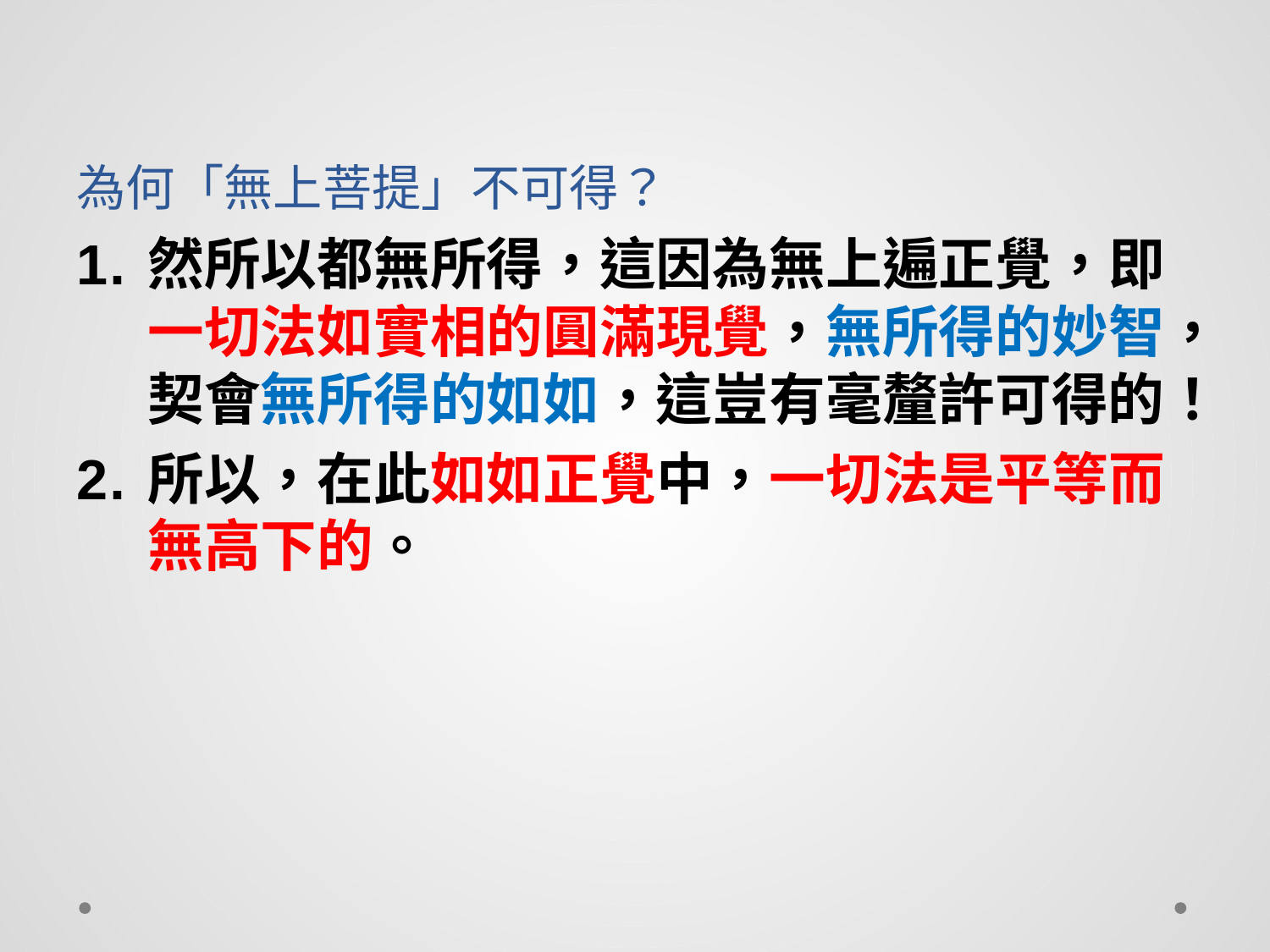

# 為何「無上菩提」不可得？
然所以都無所得，這因為無上遍正覺，即一切法如實相的圓滿現覺，無所得的妙智，契會無所得的如如，這豈有毫釐許可得的！
所以，在此如如正覺中，一切法是平等而無高下的。